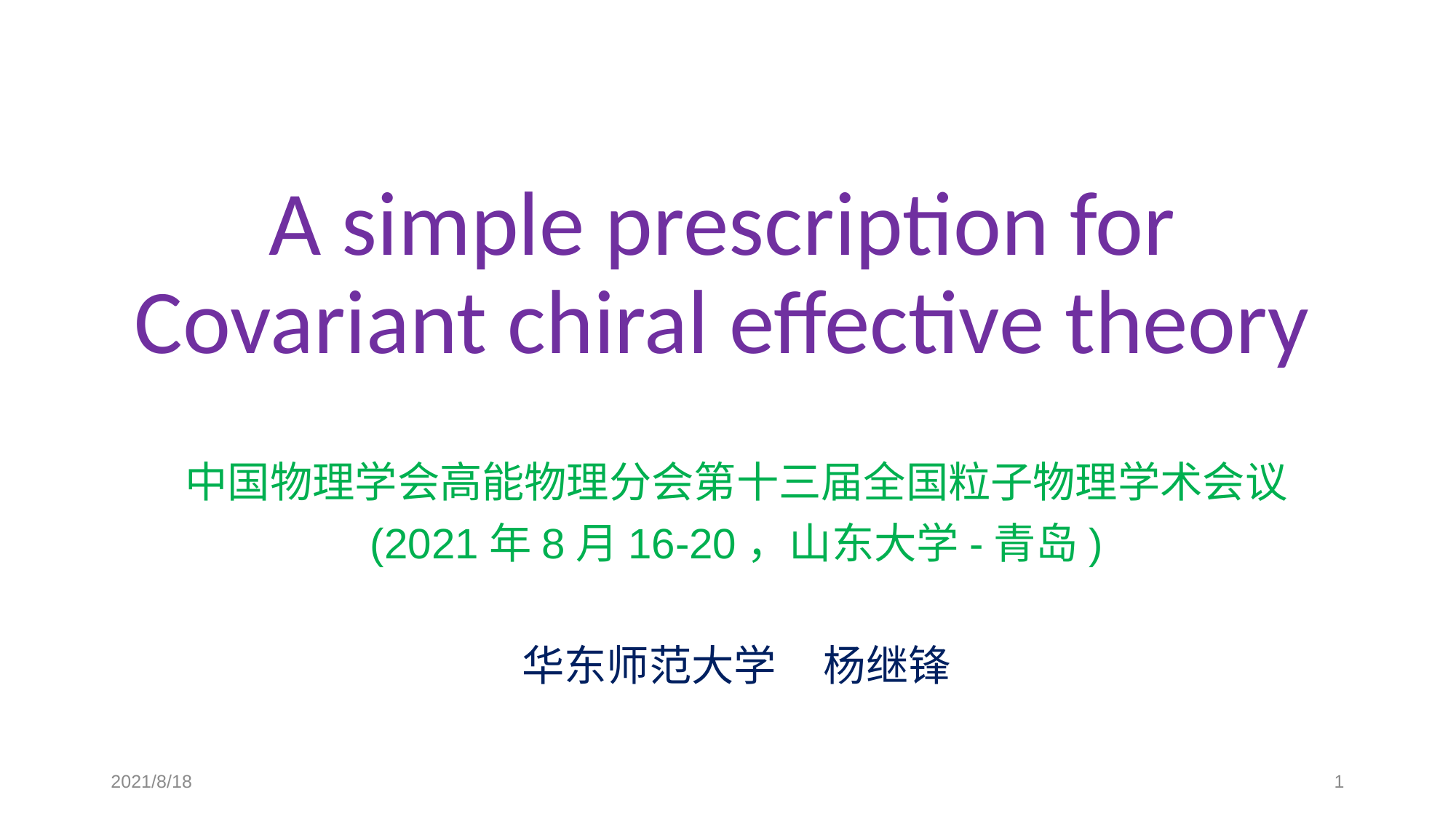

# A simple prescription for Covariant chiral effective theory
中国物理学会高能物理分会第十三届全国粒子物理学术会议
(2021年8月16-20，山东大学-青岛)

华东师范大学     杨继锋
2021/8/18
1